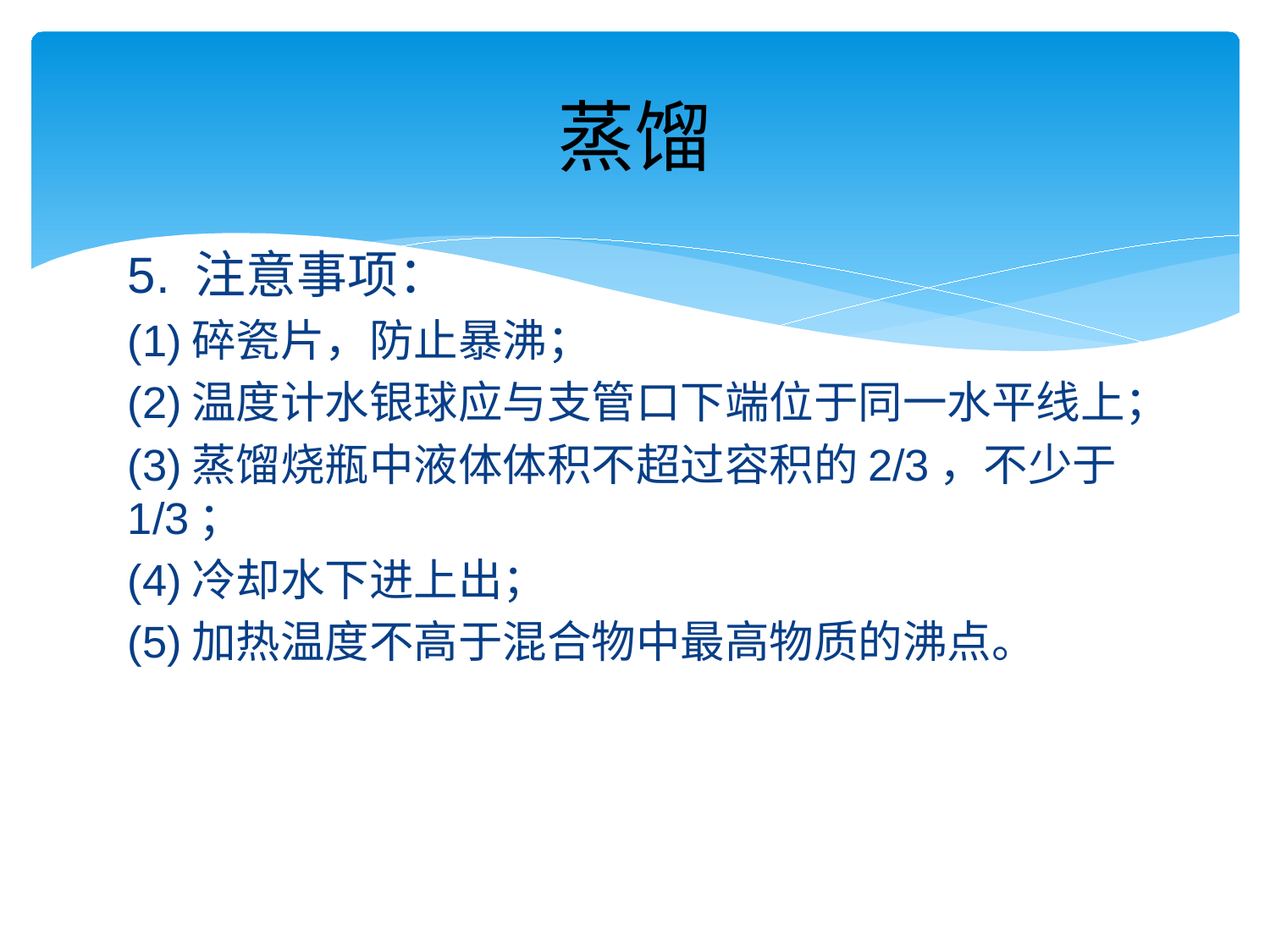

# 蒸馏
5. 注意事项：
(1)碎瓷片，防止暴沸；
(2)温度计水银球应与支管口下端位于同一水平线上；
(3)蒸馏烧瓶中液体体积不超过容积的2/3，不少于1/3；
(4)冷却水下进上出；
(5)加热温度不高于混合物中最高物质的沸点。